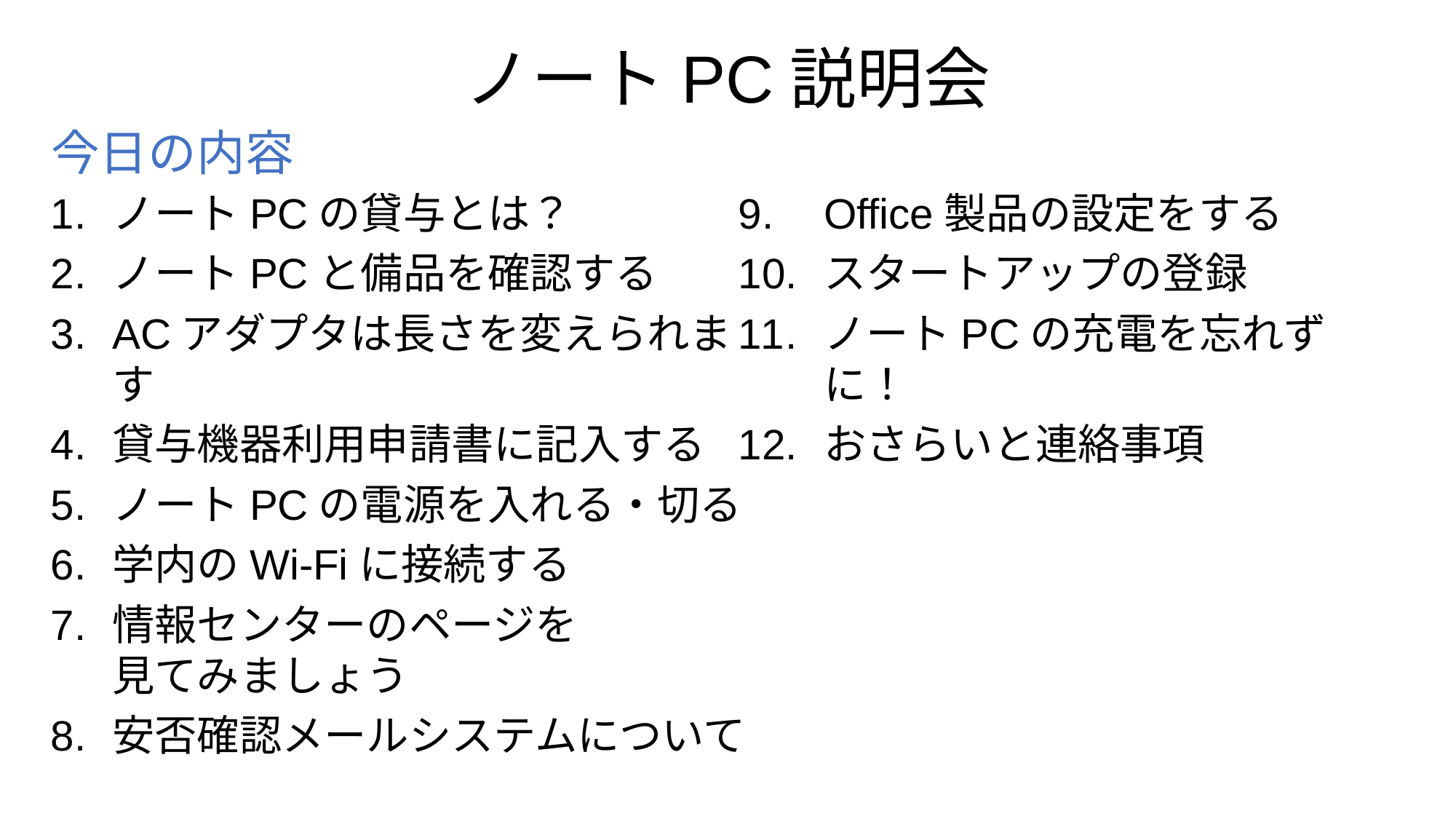

# ノートPC説明会
今日の内容
Office製品の設定をする
スタートアップの登録
ノートPCの充電を忘れずに！
おさらいと連絡事項

ノートPCの貸与とは？
ノートPCと備品を確認する
ACアダプタは長さを変えられます
貸与機器利用申請書に記入する
ノートPCの電源を入れる・切る
学内のWi-Fiに接続する
情報センターのページを
見てみましょう
安否確認メールシステムについて